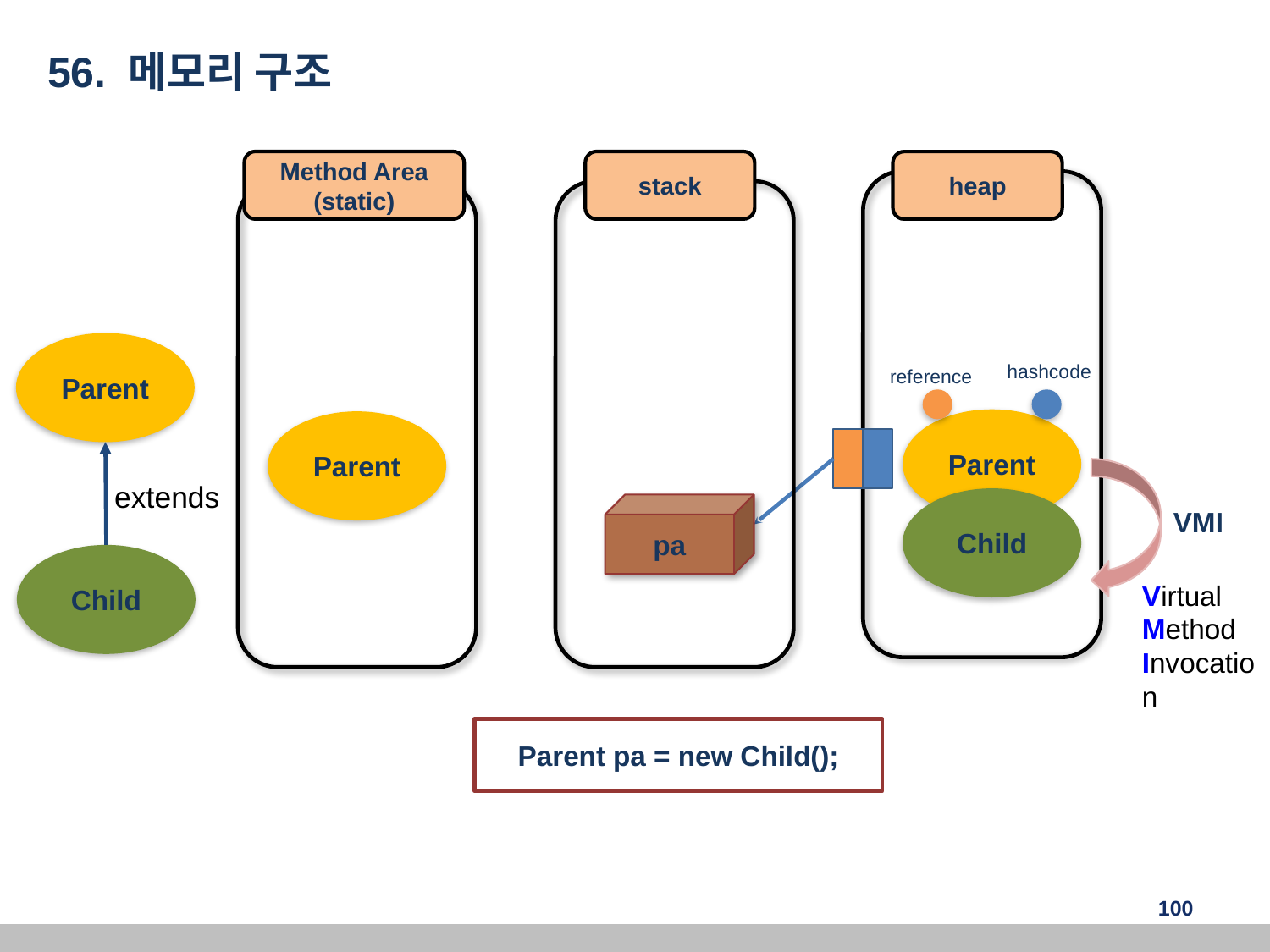

56. 메모리 구조
Method Area
(static)

Parent
stack

pa
heap

Parent
hashcode
reference

Parent

extends
Child
VMI
Child
Virtual
Method
Invocation
Parent pa = new Child();
100